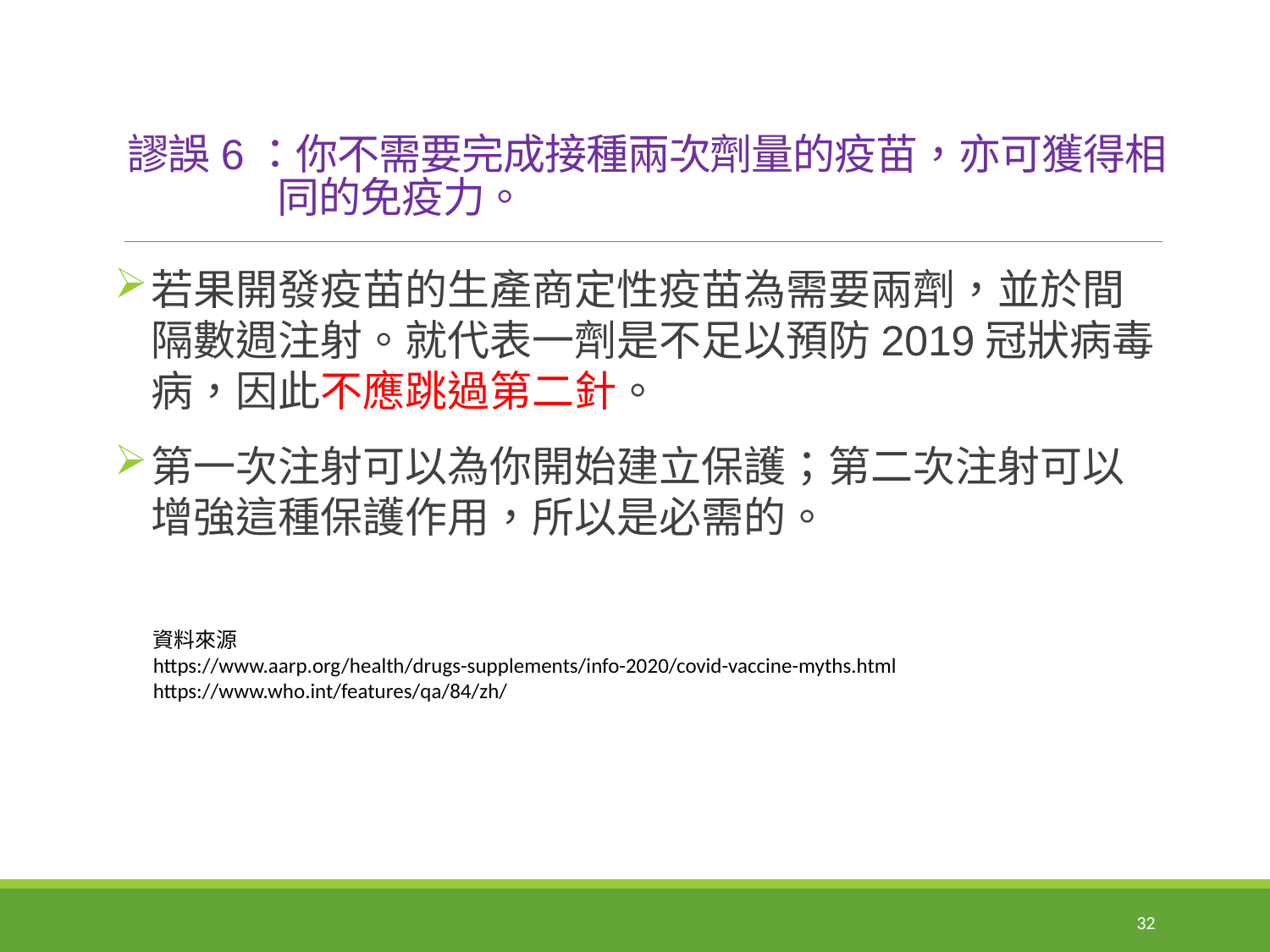

# 謬誤6：你不需要完成接種兩次劑量的疫苗，亦可獲得相同的免疫力。
若果開發疫苗的生產商定性疫苗為需要兩劑，並於間隔數週注射。就代表一劑是不足以預防2019冠狀病毒病，因此不應跳過第二針。
第一次注射可以為你開始建立保護；第二次注射可以增強這種保護作用，所以是必需的。

資料來源
https://www.aarp.org/health/drugs-supplements/info-2020/covid-vaccine-myths.html
https://www.who.int/features/qa/84/zh/

32